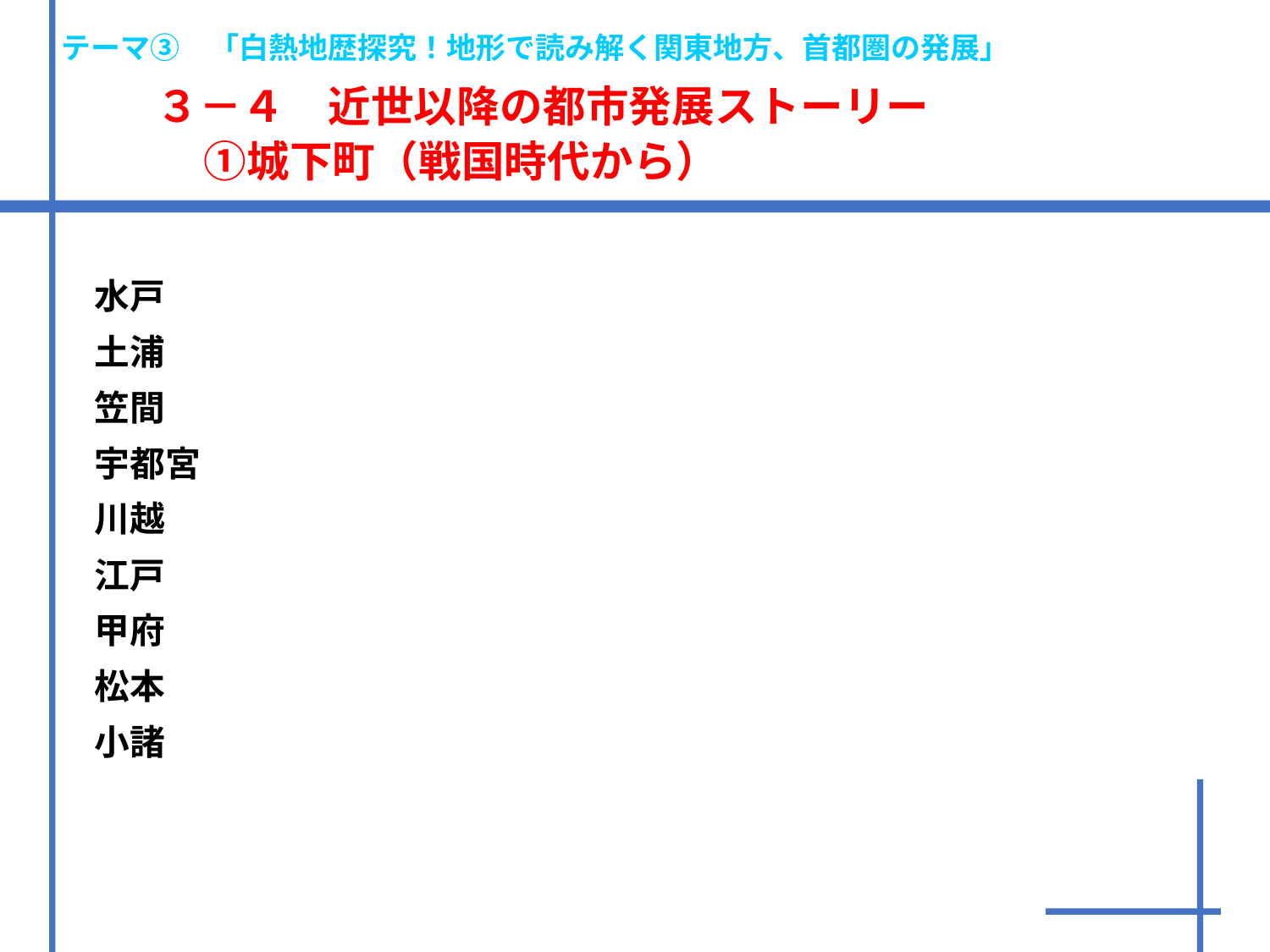

テーマ③　「白熱地歴探究！地形で読み解く関東地方、首都圏の発展」
　　３－４　近世以降の都市発展ストーリー　　　　
　　　①城下町（戦国時代から）

水戸
土浦
笠間
宇都宮
川越
江戸
甲府
松本
小諸